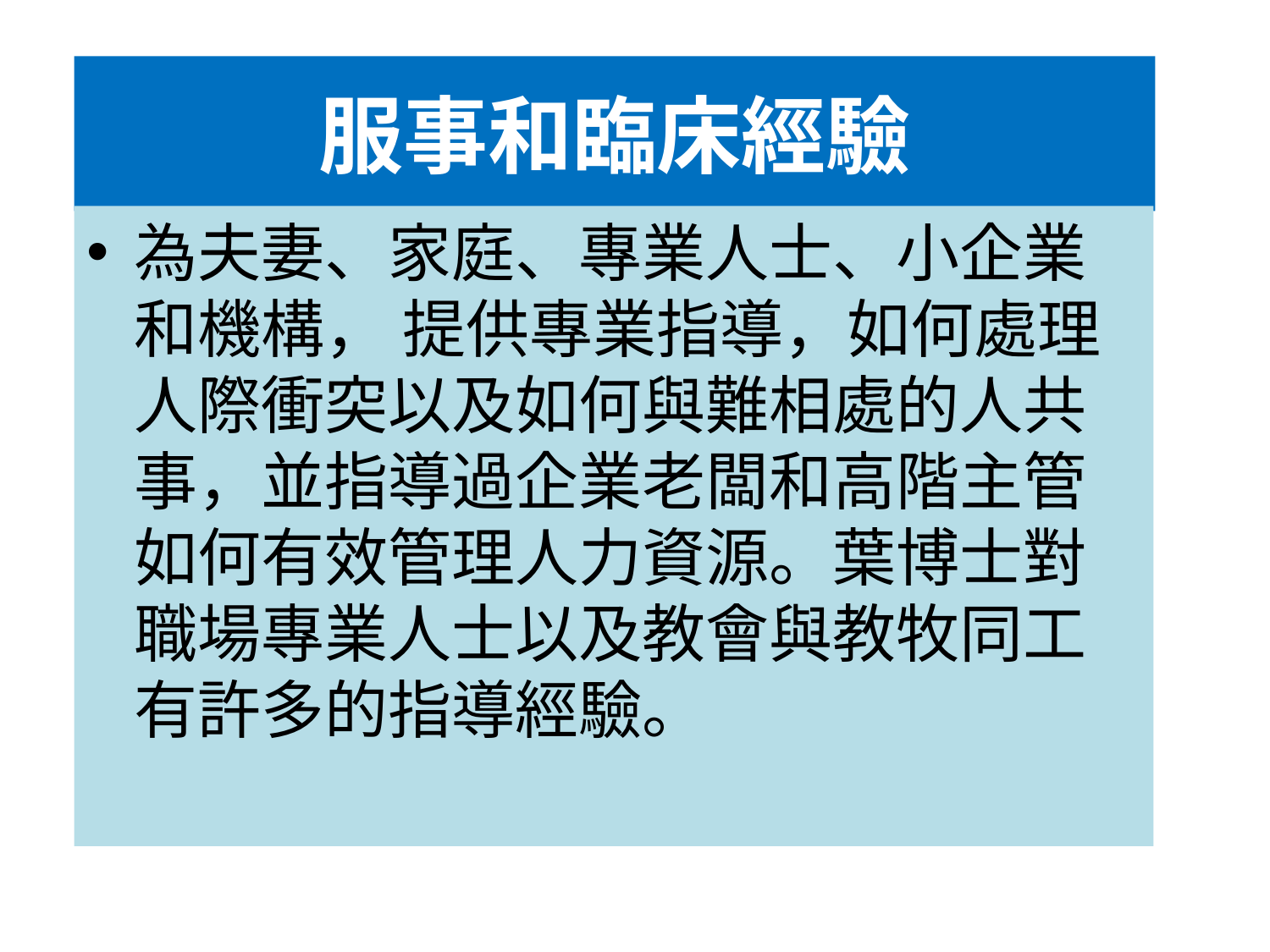

# 服事和臨床經驗
為夫妻、家庭、專業人士、小企業和機構， 提供專業指導，如何處理人際衝突以及如何與難相處的人共事，並指導過企業老闆和高階主管如何有效管理人力資源。葉博士對職場專業人士以及教會與教牧同工有許多的指導經驗。